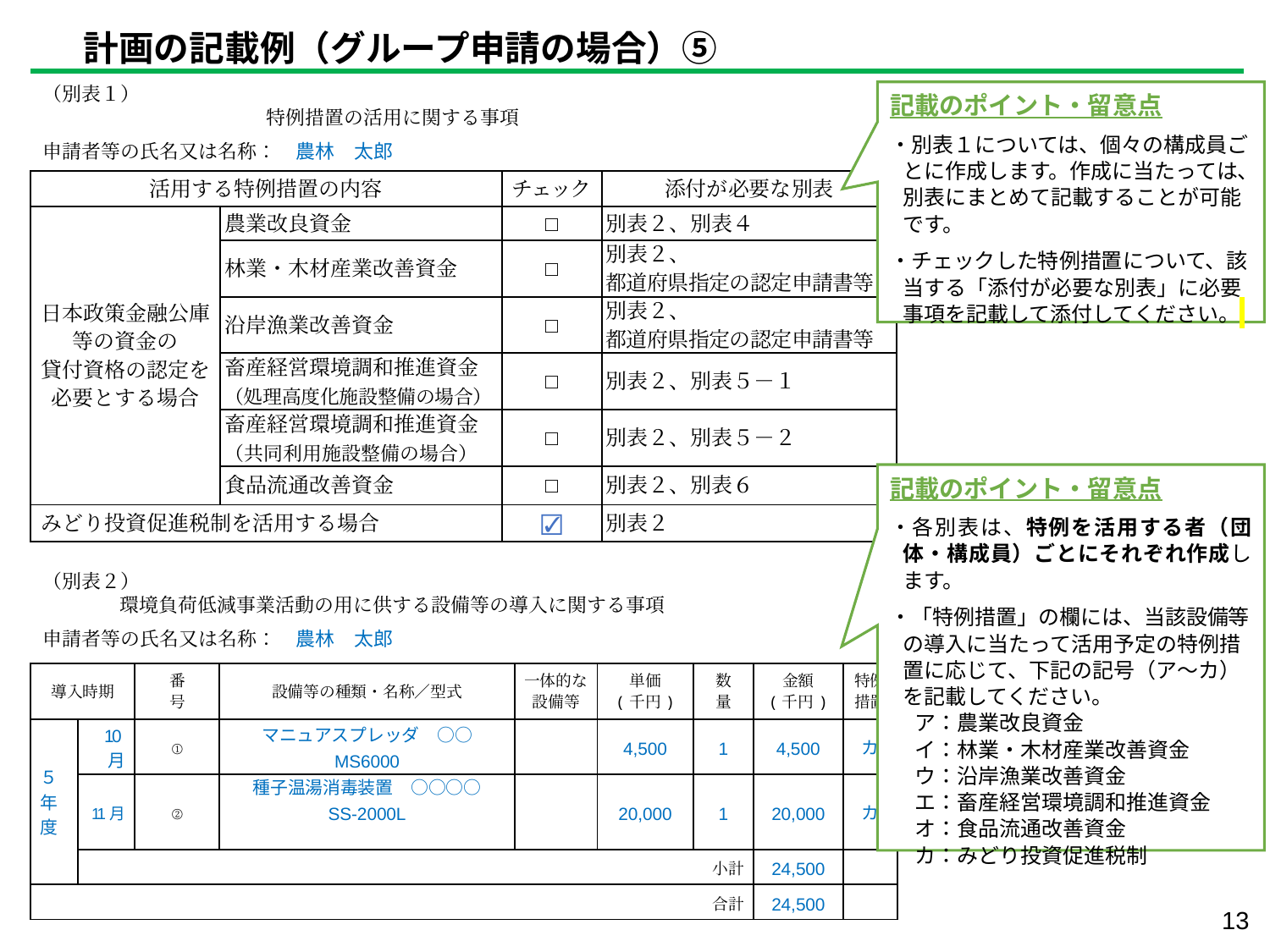

計画の記載例（グループ申請の場合）⑤
（別表１）
特例措置の活用に関する事項
申請者等の氏名又は名称：　農林　太郎
記載のポイント・留意点
・別表１については、個々の構成員ごとに作成します。作成に当たっては、別表にまとめて記載することが可能です。
・チェックした特例措置について、該当する「添付が必要な別表」に必要事項を記載して添付してください。
| 活用する特例措置の内容 |  | チェック | 添付が必要な別表 |
| --- | --- | --- | --- |
| 日本政策金融公庫等の資金の 貸付資格の認定を必要とする場合 | 農業改良資金 | □ | 別表２、別表４ |
|  | 林業・木材産業改善資金 | □ | 別表２、 都道府県指定の認定申請書等 |
|  | 沿岸漁業改善資金 | □ | 別表２、 都道府県指定の認定申請書等 |
|  | 畜産経営環境調和推進資金 （処理高度化施設整備の場合） | □ | 別表２、別表５－１ |
|  | 畜産経営環境調和推進資金 （共同利用施設整備の場合） | □ | 別表２、別表５－２ |
|  | 食品流通改善資金 | □ | 別表２、別表６ |
| みどり投資促進税制を活用する場合 |  | ☑ | 別表２ |
記載のポイント・留意点
・各別表は、特例を活用する者（団体・構成員）ごとにそれぞれ作成します。
・「特例措置」の欄には、当該設備等の導入に当たって活用予定の特例措置に応じて、下記の記号（ア～カ）を記載してください。
ア：農業改良資金
イ：林業・木材産業改善資金
ウ：沿岸漁業改善資金
エ：畜産経営環境調和推進資金
オ：食品流通改善資金
カ：みどり投資促進税制
（別表２）
環境負荷低減事業活動の用に供する設備等の導入に関する事項
申請者等の氏名又は名称：　農林　太郎
| 導入時期 |  | 番 号 | 設備等の種類・名称／型式 | 一体的な 設備等 | 単価 (千円) | 数 量 | 金額 (千円) | 特例 措置 |
| --- | --- | --- | --- | --- | --- | --- | --- | --- |
| ５年度 | 10月 | ① | マニュアスプレッダ　○○ MS6000 |  | 4,500 | 1 | 4,500 | カ |
|  | 11月 | ② | 種子温湯消毒装置　○○○○ SS-2000L |  | 20,000 | 1 | 20,000 | カ |
|  | 小計 |  |  |  |  |  | 24,500 |  |
| 合計 |  |  |  |  |  |  | 24,500 |  |
13